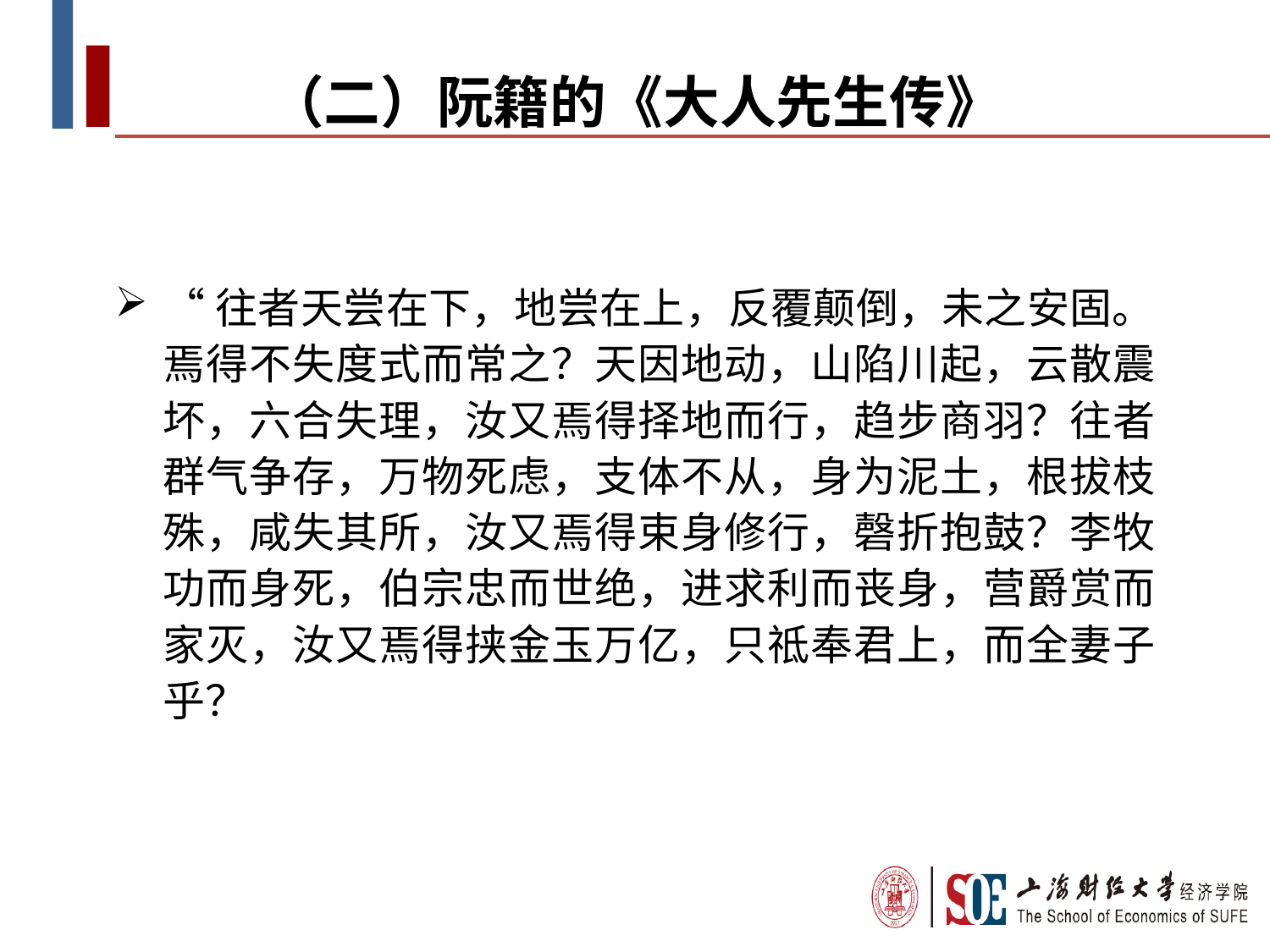

（二）阮籍的《大人先生传》
“往者天尝在下，地尝在上，反覆颠倒，未之安固。焉得不失度式而常之？天因地动，山陷川起，云散震坏，六合失理，汝又焉得择地而行，趋步商羽？往者群气争存，万物死虑，支体不从，身为泥土，根拔枝殊，咸失其所，汝又焉得束身修行，磬折抱鼓？李牧功而身死，伯宗忠而世绝，进求利而丧身，营爵赏而家灭，汝又焉得挟金玉万亿，只祗奉君上，而全妻子乎？